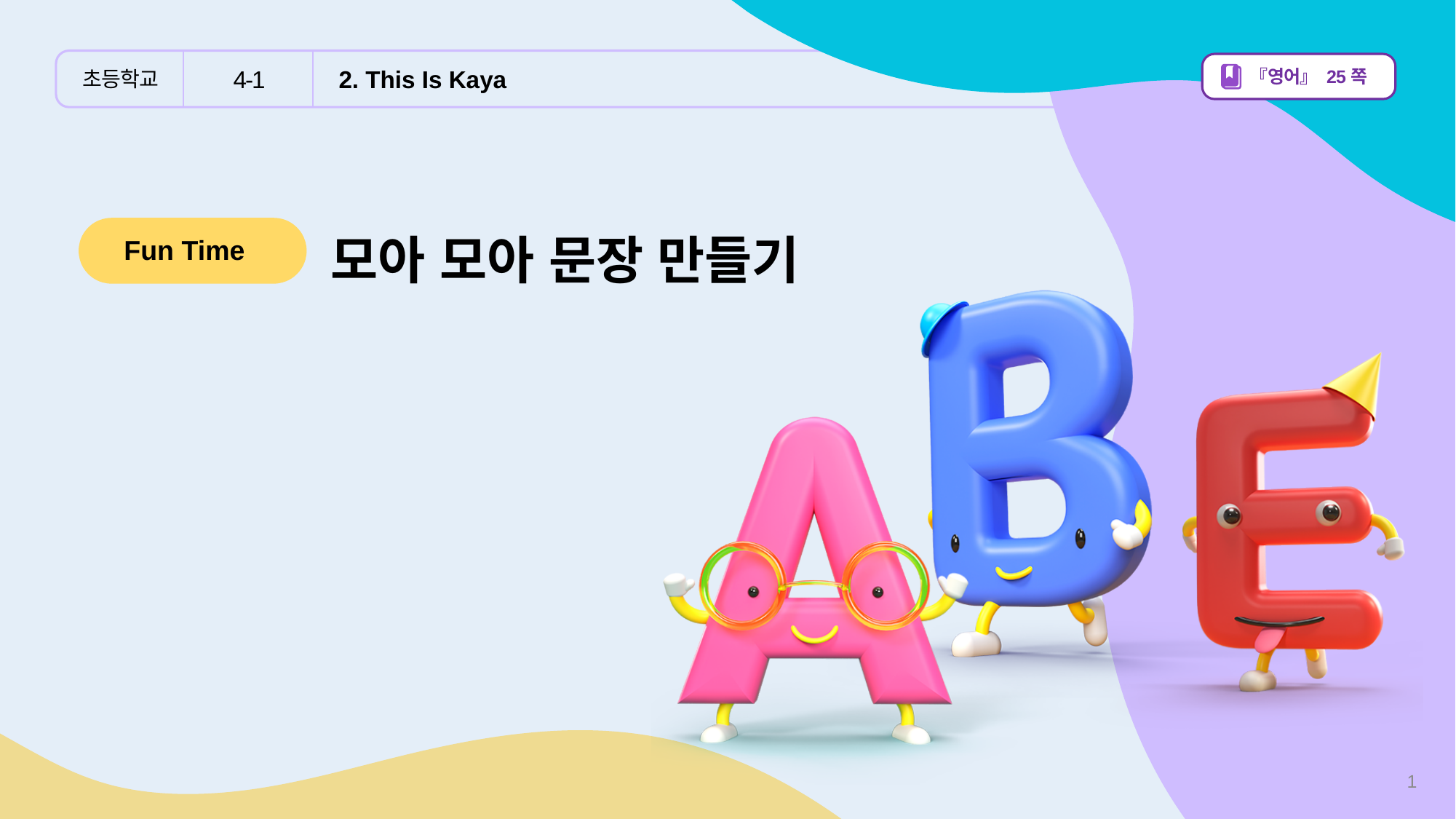

『영어』 25쪽

4-1
2. This Is Kaya
# 모아 모아 문장 만들기
Fun Time
1